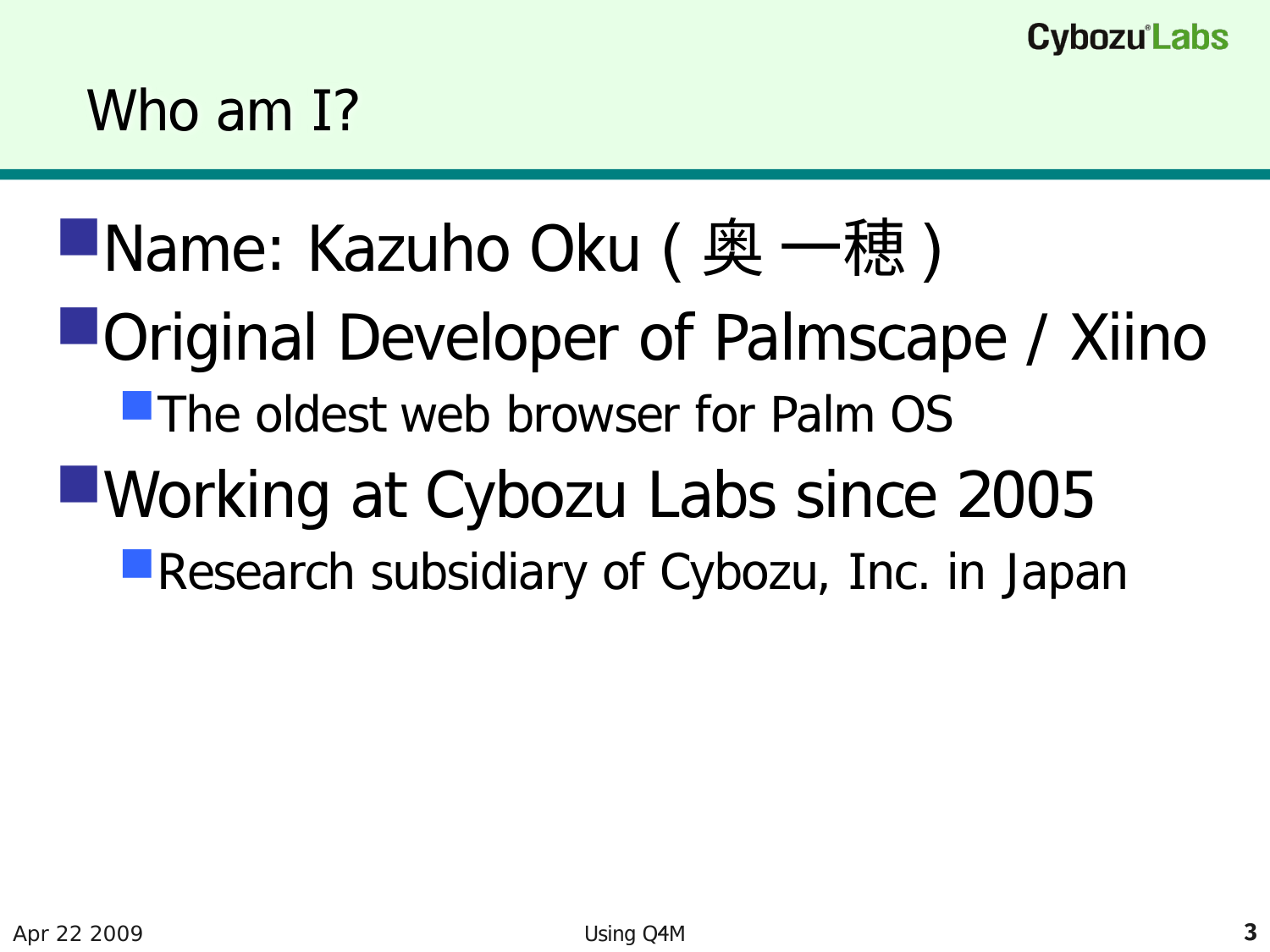

# Who am I?
Name: Kazuho Oku (奥 一穂)
Original Developer of Palmscape / Xiino
The oldest web browser for Palm OS
Working at Cybozu Labs since 2005
Research subsidiary of Cybozu, Inc. in Japan

Apr 22 2009
Using Q4M
3